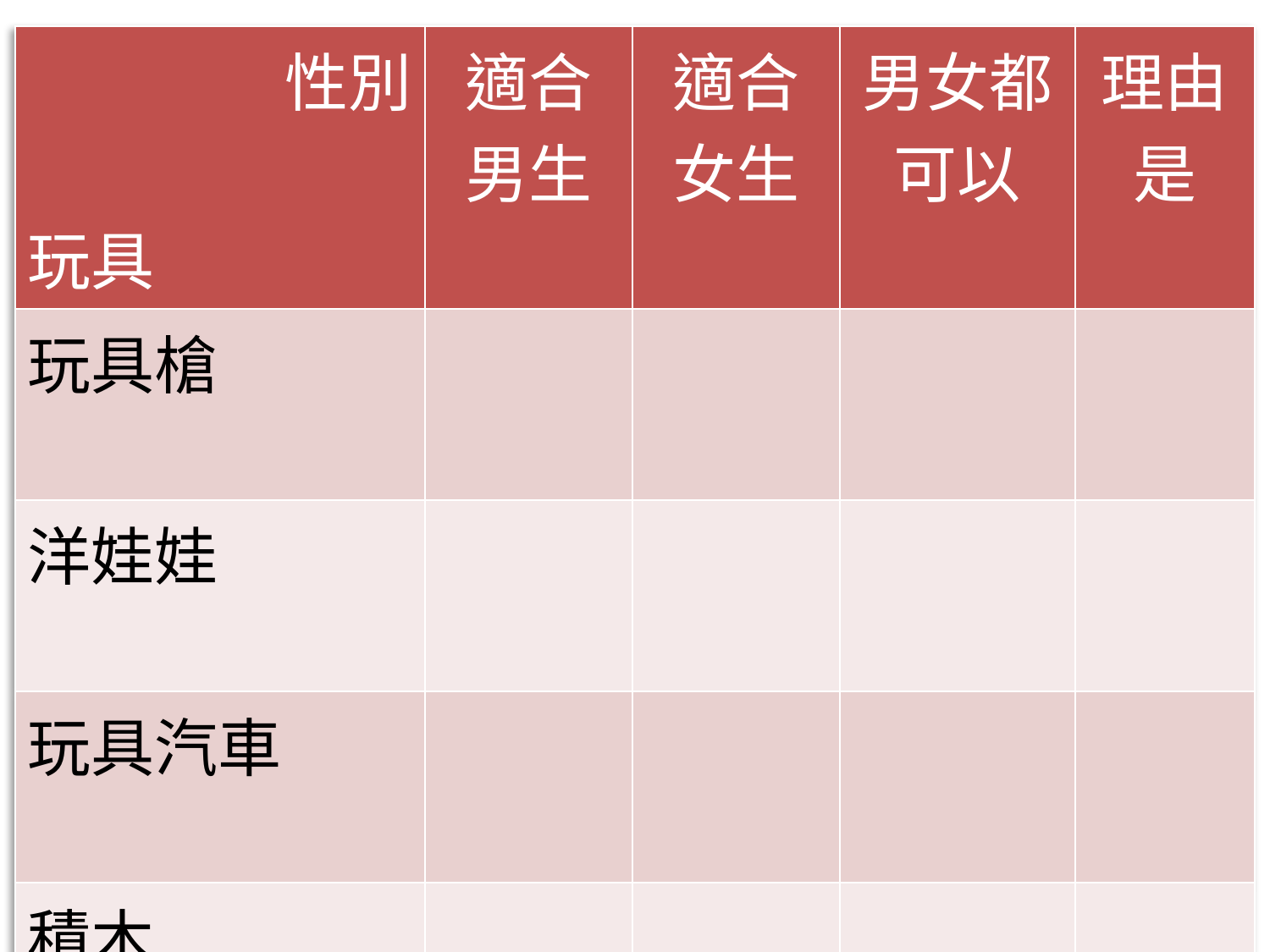

| 性別 玩具 | 適合 男生 | 適合 女生 | 男女都可以 | 理由是 |
| --- | --- | --- | --- | --- |
| 玩具槍 |  |  |  |  |
| 洋娃娃 |  |  |  |  |
| 玩具汽車 |  |  |  |  |
| 積木 |  |  |  |  |